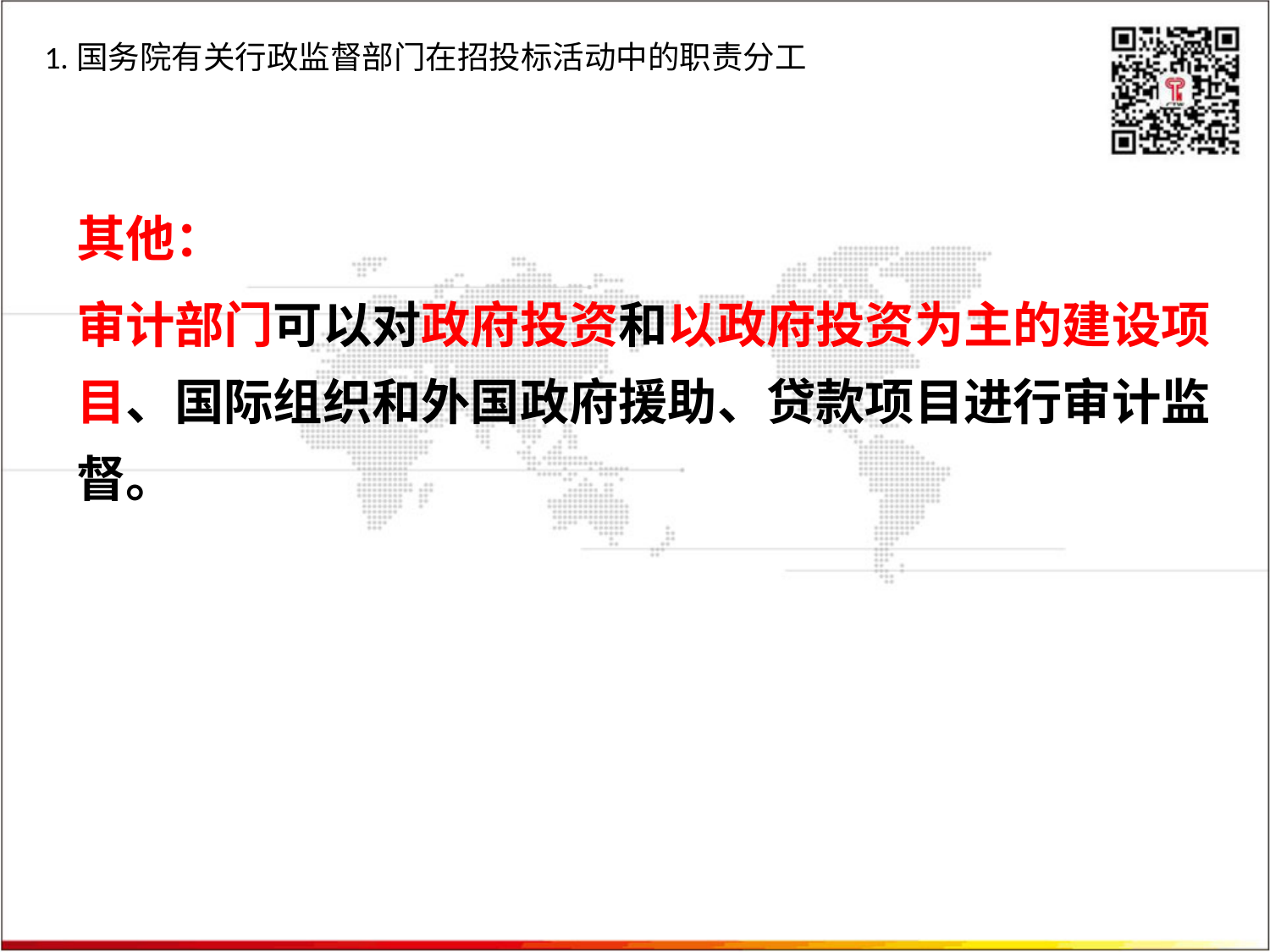

1.国务院有关行政监督部门在招投标活动中的职责分工
其他：
审计部门可以对政府投资和以政府投资为主的建设项目、国际组织和外国政府援助、贷款项目进行审计监督。